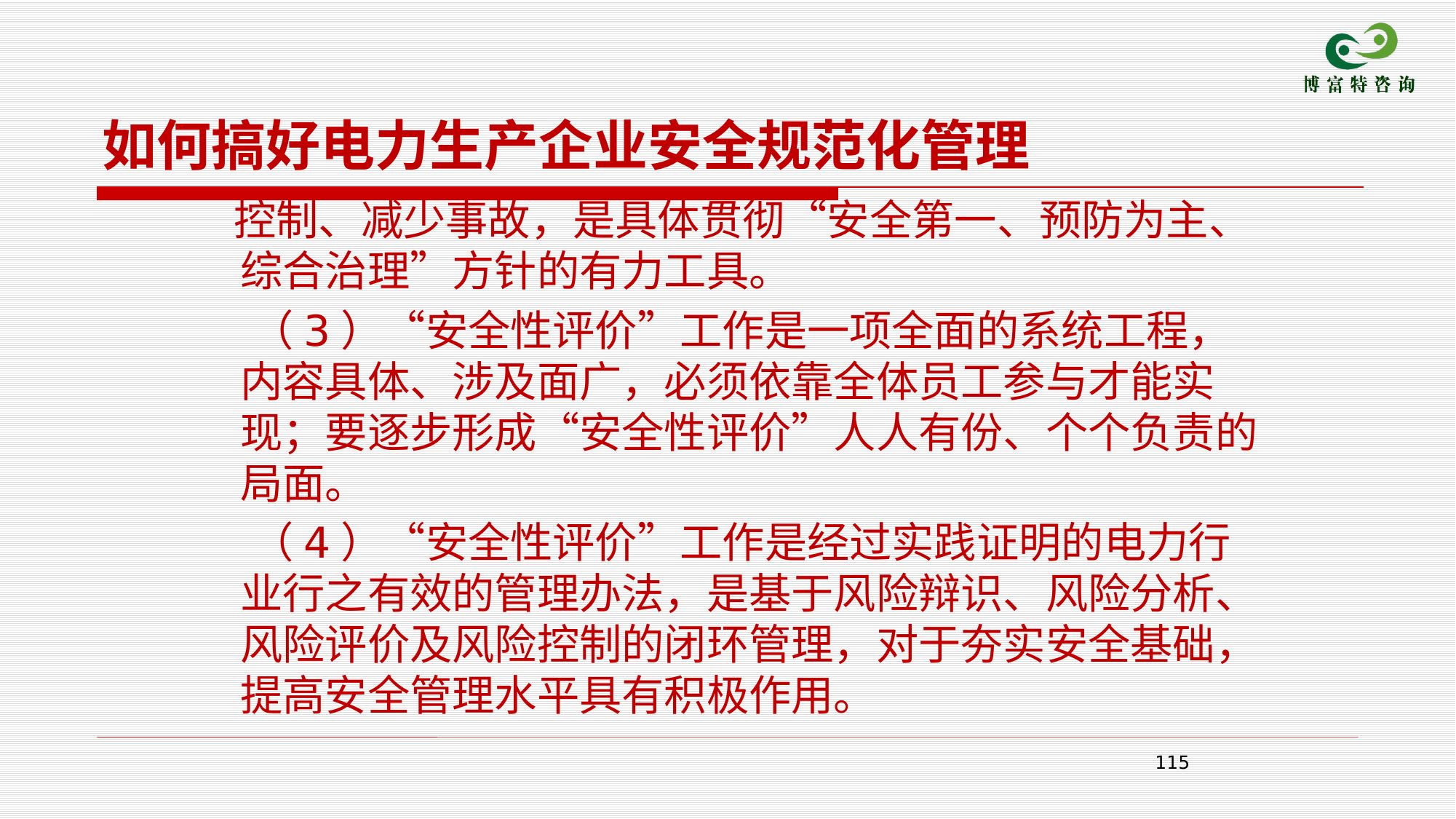

如何搞好电力生产企业安全规范化管理
     控制、减少事故，是具体贯彻“安全第一、预防为主、综合治理”方针的有力工具。
      （3）“安全性评价”工作是一项全面的系统工程，内容具体、涉及面广，必须依靠全体员工参与才能实现；要逐步形成“安全性评价”人人有份、个个负责的局面。
      （4）“安全性评价”工作是经过实践证明的电力行业行之有效的管理办法，是基于风险辩识、风险分析、风险评价及风险控制的闭环管理，对于夯实安全基础，提高安全管理水平具有积极作用。

115